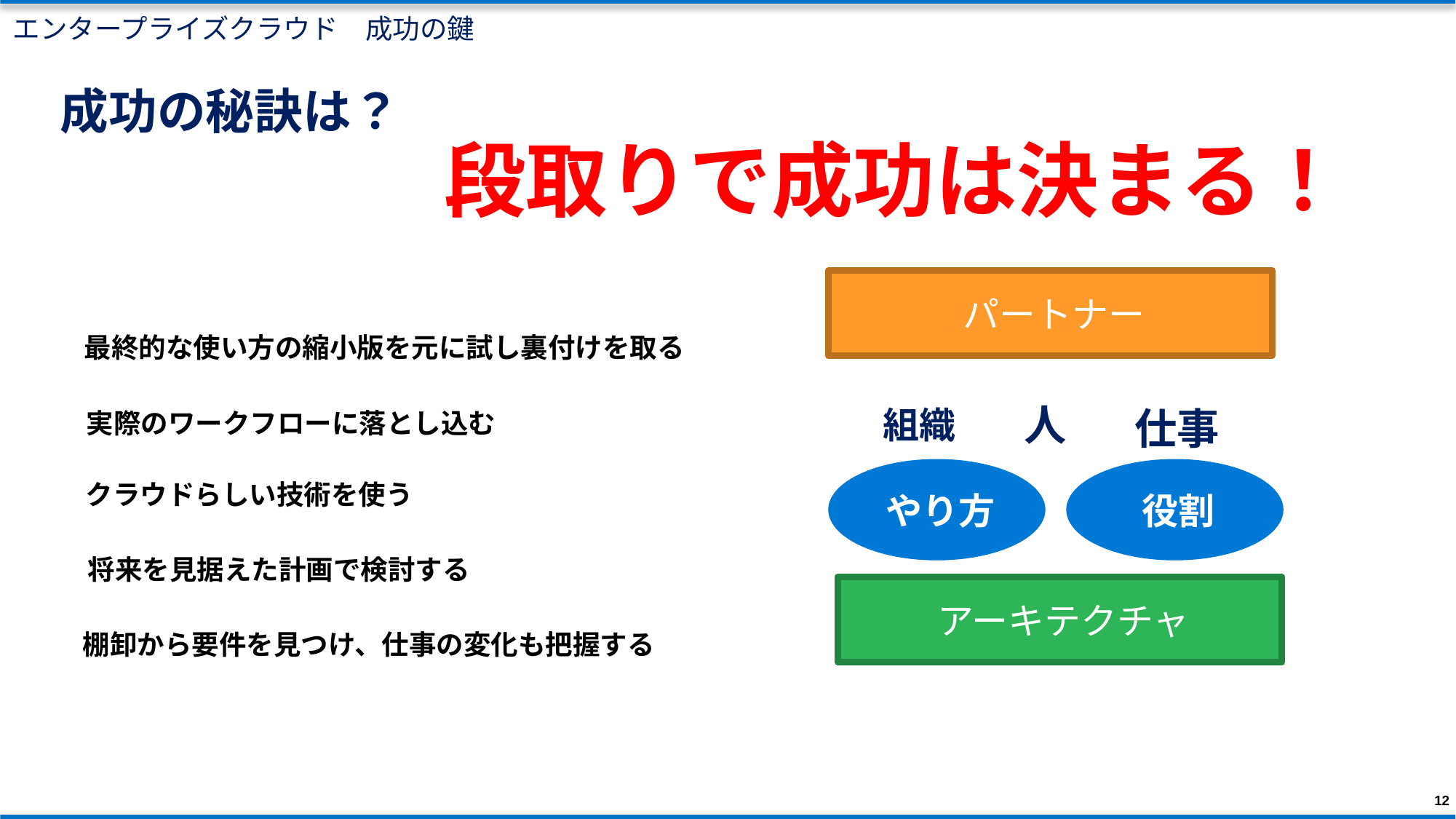

エンタープライズクラウド　成功の鍵
成功の秘訣は？
段取りで成功は決まる！
パートナー
最終的な使い方の縮小版を元に試し裏付けを取る
人
組織
仕事
実際のワークフローに落とし込む
やり方
役割
クラウドらしい技術を使う
将来を見据えた計画で検討する
アーキテクチャ
棚卸から要件を見つけ、仕事の変化も把握する